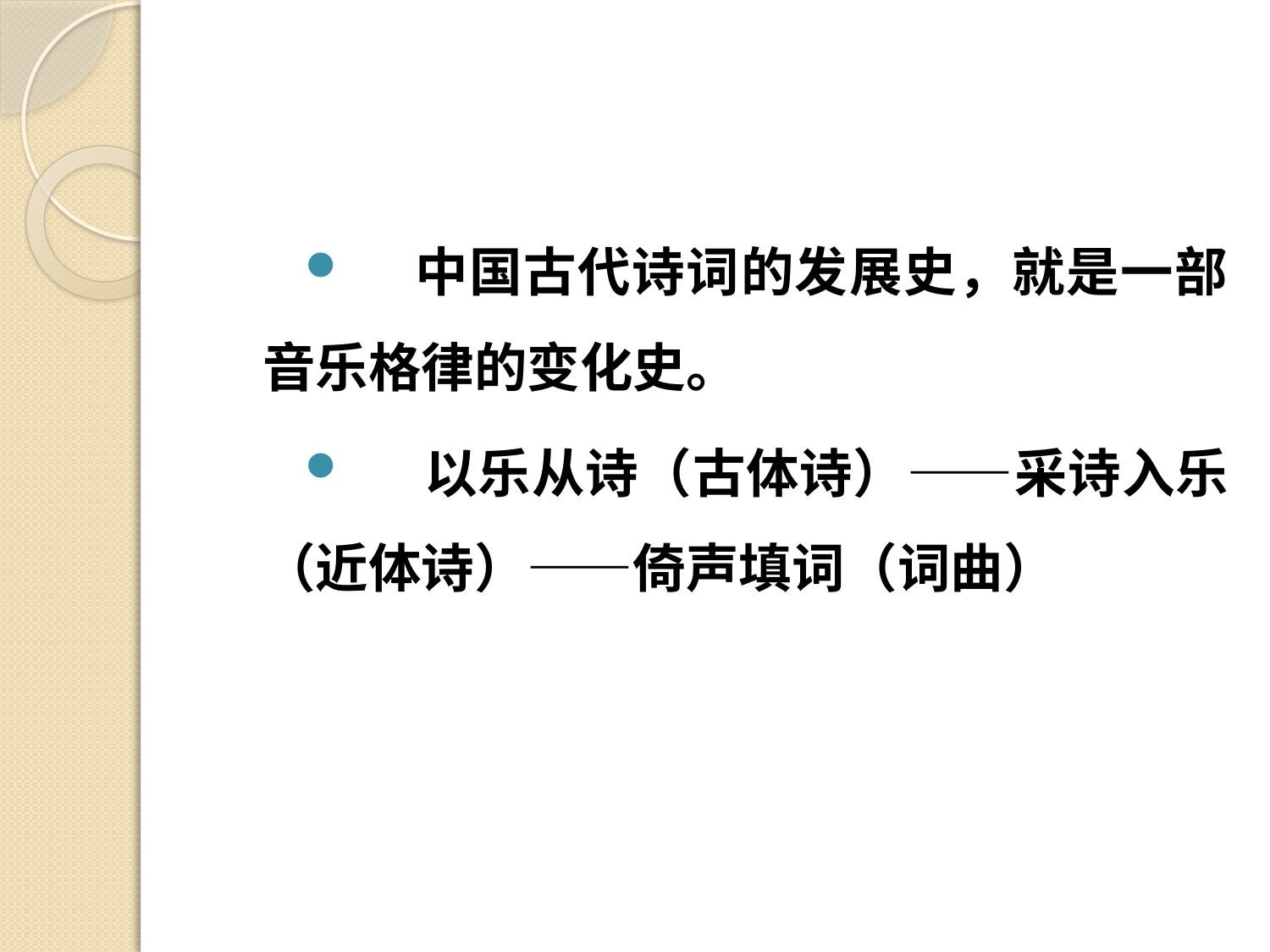

#
    中国古代诗词的发展史，就是一部音乐格律的变化史。
     以乐从诗（古体诗）——采诗入乐（近体诗）——倚声填词（词曲）